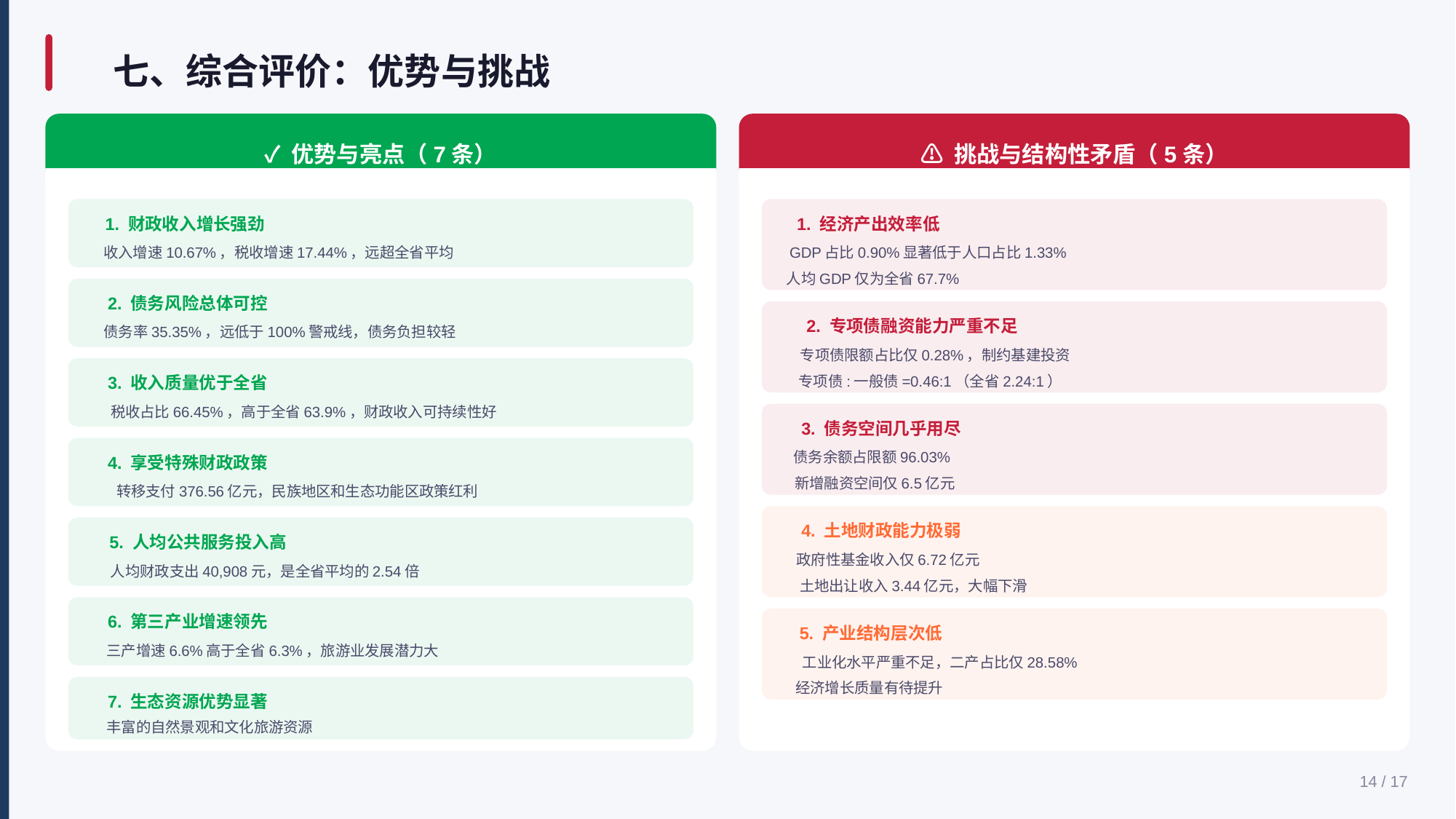

七、综合评价：优势与挑战

✓ 优势与亮点（7条）

1. 财政收入增长强劲
收入增速10.67%，税收增速17.44%，远超全省平均

2. 债务风险总体可控
债务率35.35%，远低于100%警戒线，债务负担较轻

3. 收入质量优于全省
税收占比66.45%，高于全省63.9%，财政收入可持续性好

4. 享受特殊财政政策
转移支付376.56亿元，民族地区和生态功能区政策红利

5. 人均公共服务投入高
人均财政支出40,908元，是全省平均的2.54倍

6. 第三产业增速领先
三产增速6.6%高于全省6.3%，旅游业发展潜力大

7. 生态资源优势显著
丰富的自然景观和文化旅游资源

⚠️ 挑战与结构性矛盾（5条）

1. 经济产出效率低
GDP占比0.90%显著低于人口占比1.33%
人均GDP仅为全省67.7%

2. 专项债融资能力严重不足
专项债限额占比仅0.28%，制约基建投资
专项债:一般债=0.46:1（全省2.24:1）

3. 债务空间几乎用尽
债务余额占限额96.03%
新增融资空间仅6.5亿元

4. 土地财政能力极弱
政府性基金收入仅6.72亿元
土地出让收入3.44亿元，大幅下滑

5. 产业结构层次低
工业化水平严重不足，二产占比仅28.58%
经济增长质量有待提升
14 / 17